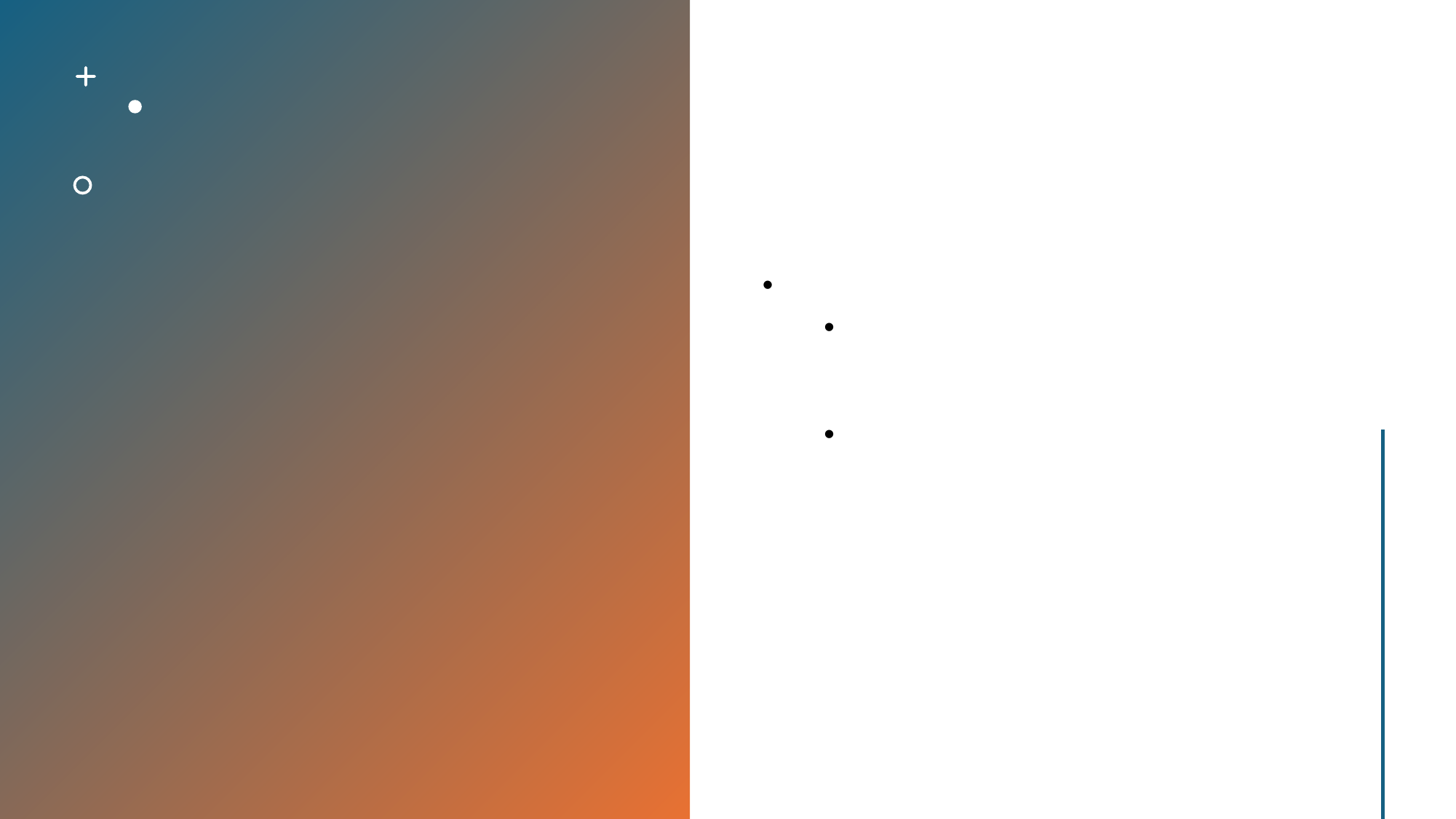

기술 혁신과 산업 구조 변화
일본은 기술 혁신을 통해 경제 성장과 산업 구조의 변화를 이루려는 노력을 기울이고 있습니다.
인공지능, 로봇공학, 바이오 기술 등의 분야에서의 혁신은 일본의 경제 발전을 이끌어 갈 수 있는 중요한 요소입니다.